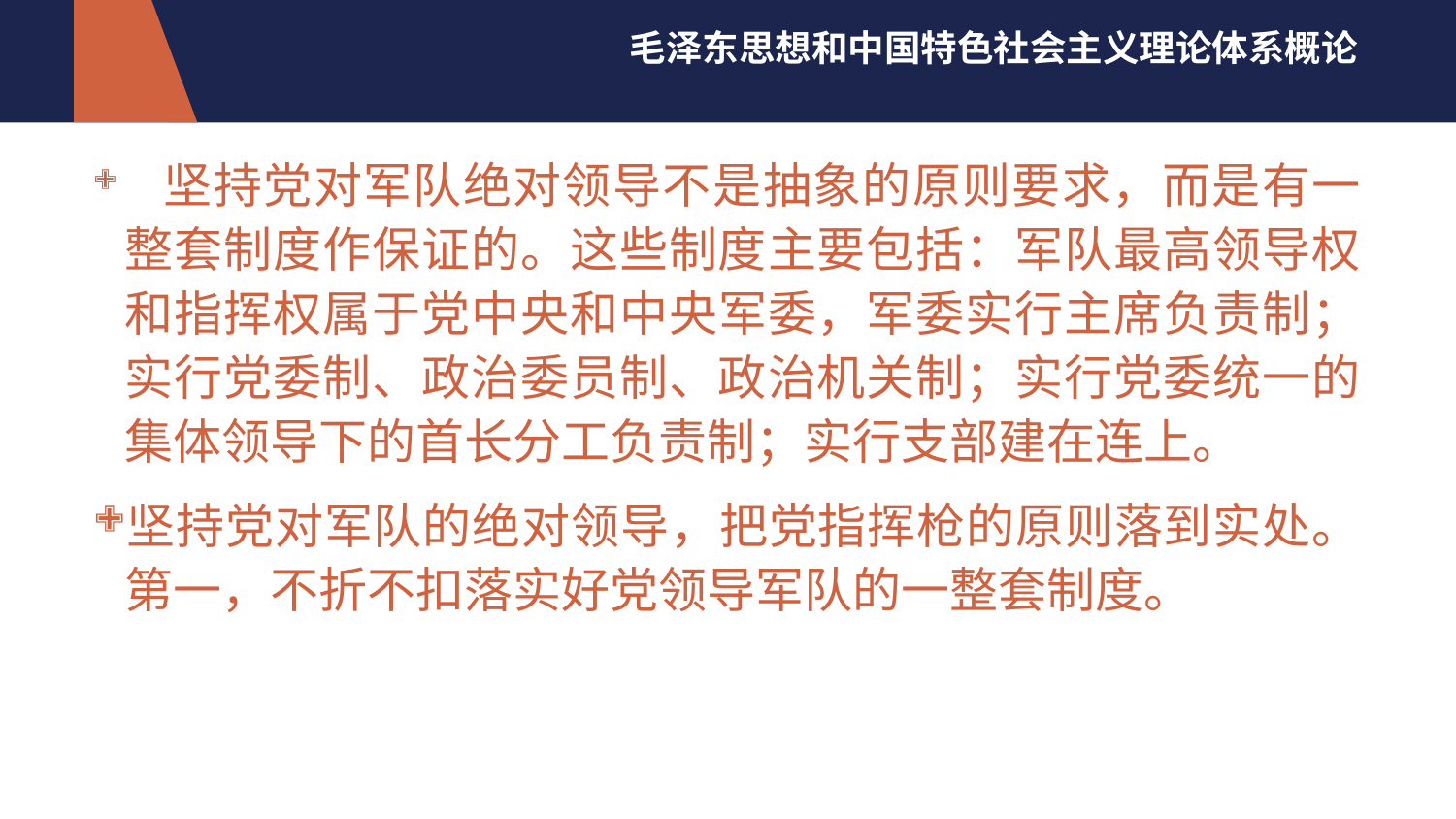

坚持党对军队绝对领导不是抽象的原则要求，而是有一整套制度作保证的。这些制度主要包括：军队最高领导权和指挥权属于党中央和中央军委，军委实行主席负责制；实行党委制、政治委员制、政治机关制；实行党委统一的集体领导下的首长分工负责制；实行支部建在连上。
坚持党对军队的绝对领导，把党指挥枪的原则落到实处。第一，不折不扣落实好党领导军队的一整套制度。